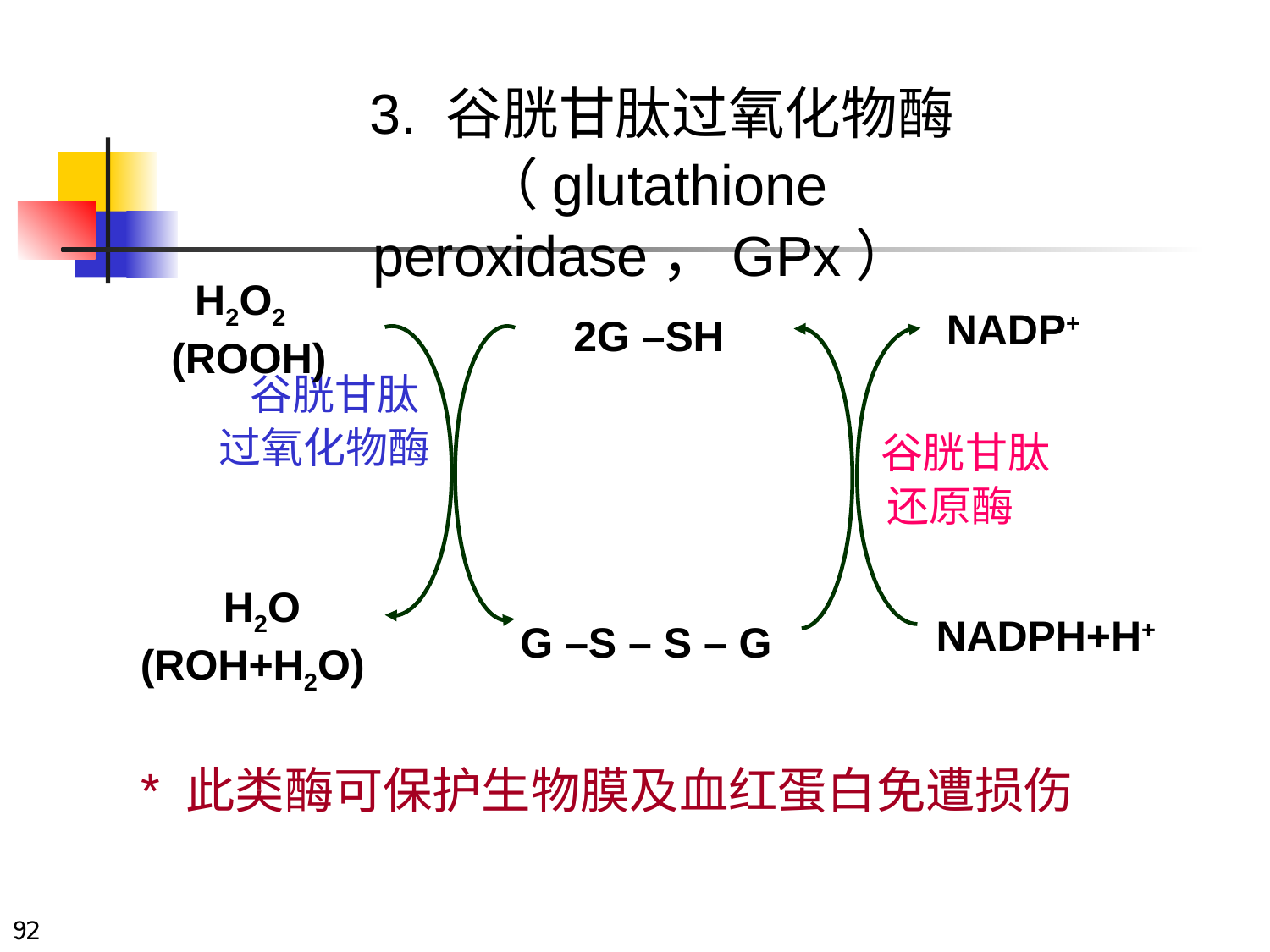

3. 谷胱甘肽过氧化物酶
（glutathione peroxidase，GPx）
  H2O2
(ROOH)
NADP+
2G –SH

 谷胱甘肽还原酶
# 谷胱甘肽过氧化物酶
       H2O
(ROH+H2O)
NADPH+H+
G –S – S – G
 * 此类酶可保护生物膜及血红蛋白免遭损伤
92